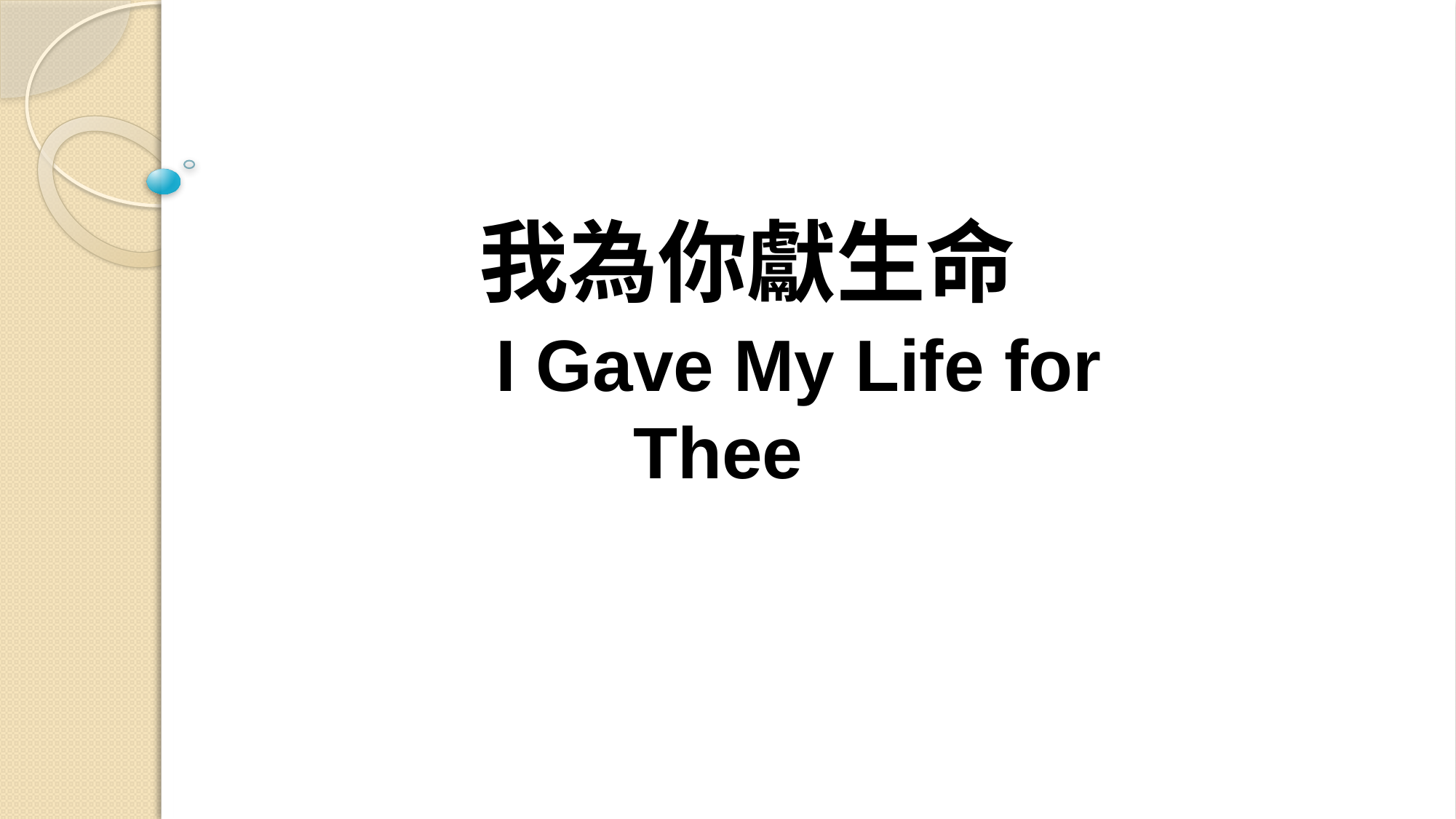

# 我為你獻生命
        I Gave My Life for Thee